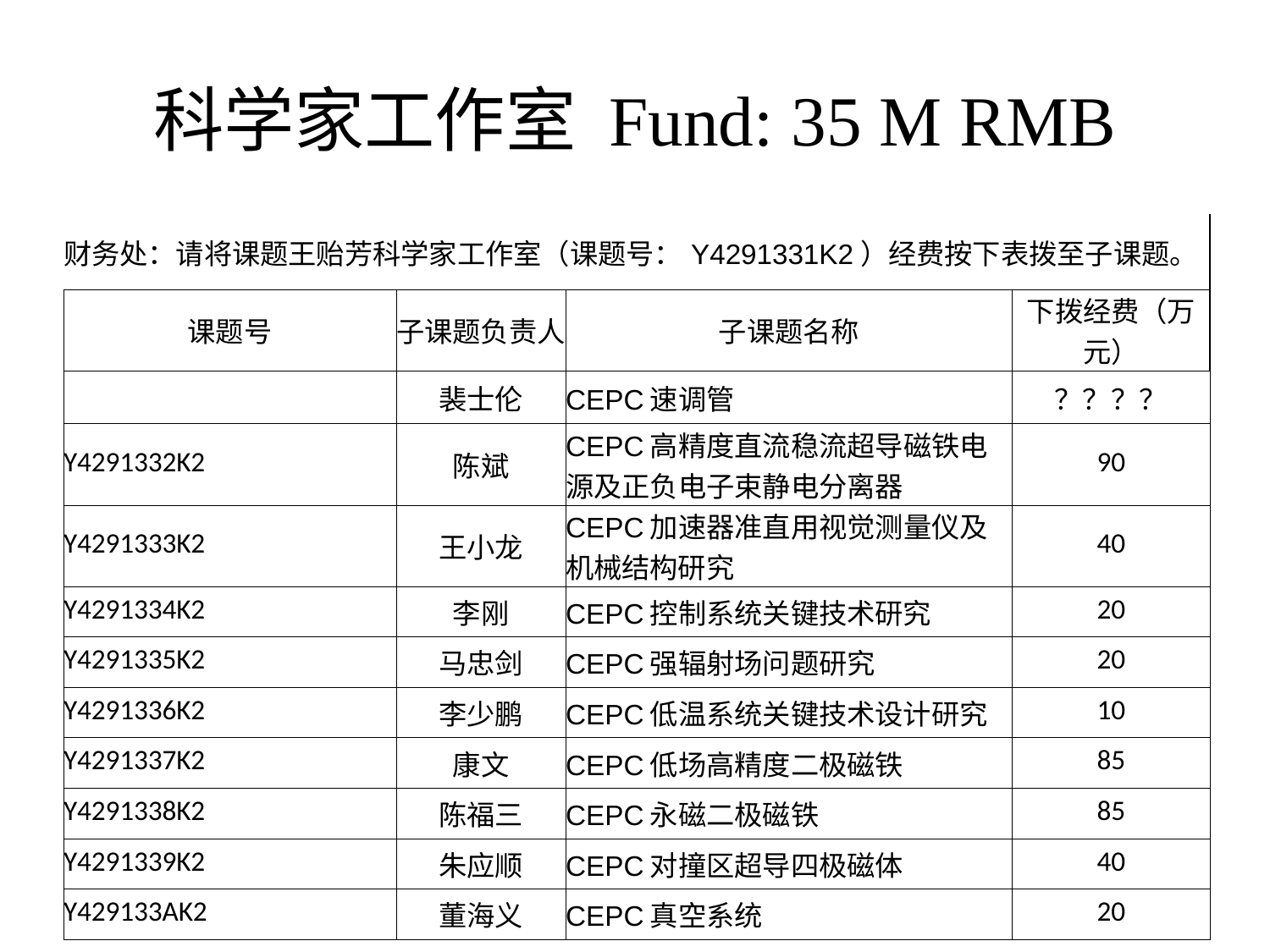

# 科学家工作室 Fund: 35 M RMB
| 财务处：请将课题王贻芳科学家工作室（课题号：Y4291331K2）经费按下表拨至子课题。 |  |  |  |
| --- | --- | --- | --- |
| 课题号 | 子课题负责人 | 子课题名称 | 下拨经费（万元） |
|  | 裴士伦 | CEPC速调管 | ？？？？ |
| Y4291332K2 | 陈斌 | CEPC高精度直流稳流超导磁铁电源及正负电子束静电分离器 | 90 |
| Y4291333K2 | 王小龙 | CEPC加速器准直用视觉测量仪及机械结构研究 | 40 |
| Y4291334K2 | 李刚 | CEPC控制系统关键技术研究 | 20 |
| Y4291335K2 | 马忠剑 | CEPC强辐射场问题研究 | 20 |
| Y4291336K2 | 李少鹏 | CEPC低温系统关键技术设计研究 | 10 |
| Y4291337K2 | 康文 | CEPC低场高精度二极磁铁 | 85 |
| Y4291338K2 | 陈福三 | CEPC永磁二极磁铁 | 85 |
| Y4291339K2 | 朱应顺 | CEPC对撞区超导四极磁体 | 40 |
| Y429133AK2 | 董海义 | CEPC真空系统 | 20 |